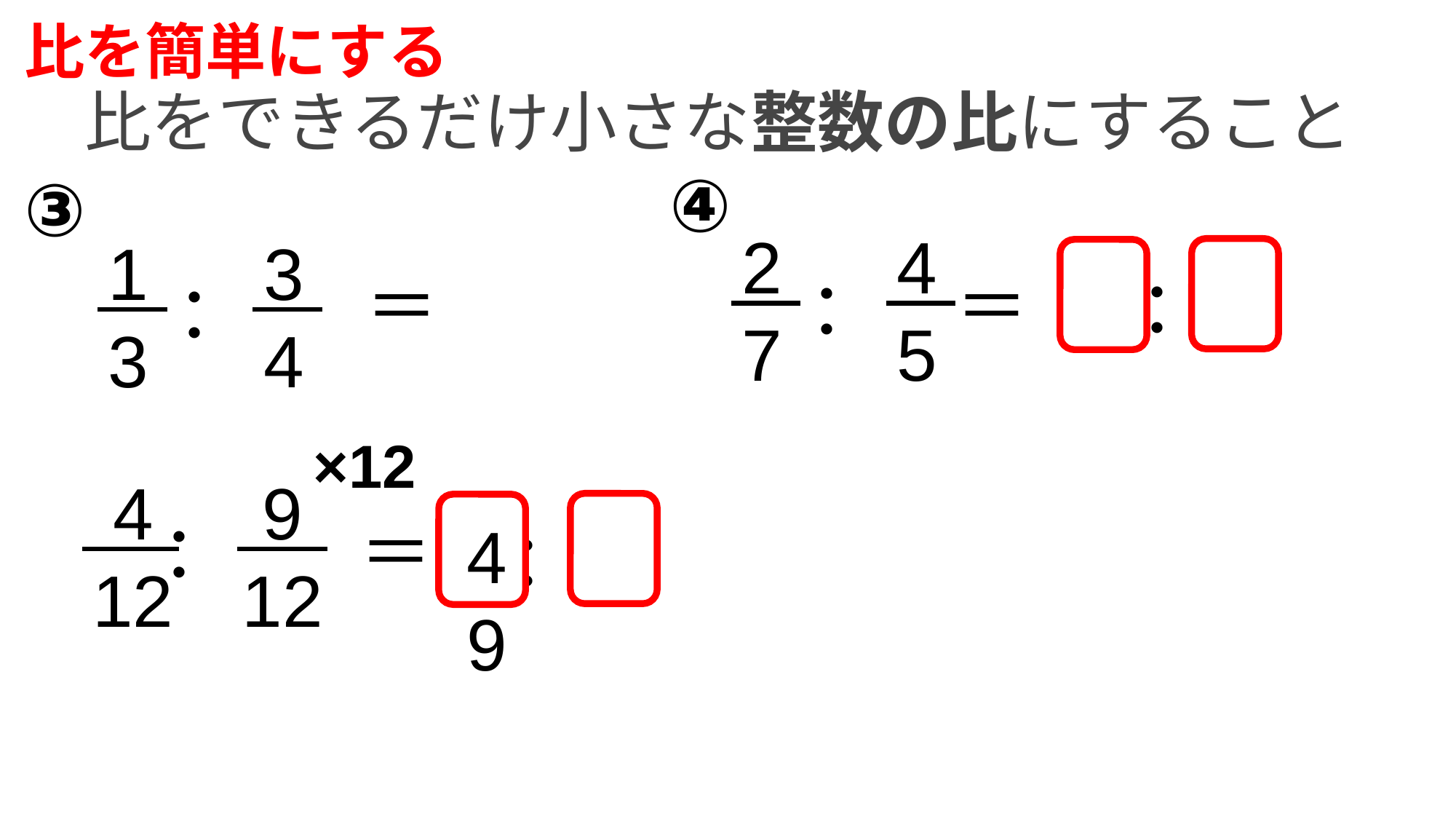

比を簡単にする
比をできるだけ小さな整数の比にすること
④
③
27
45
13
34

＝
：
＝
：
：
×12
 4
12
 9
12

：
＝
4　9
：